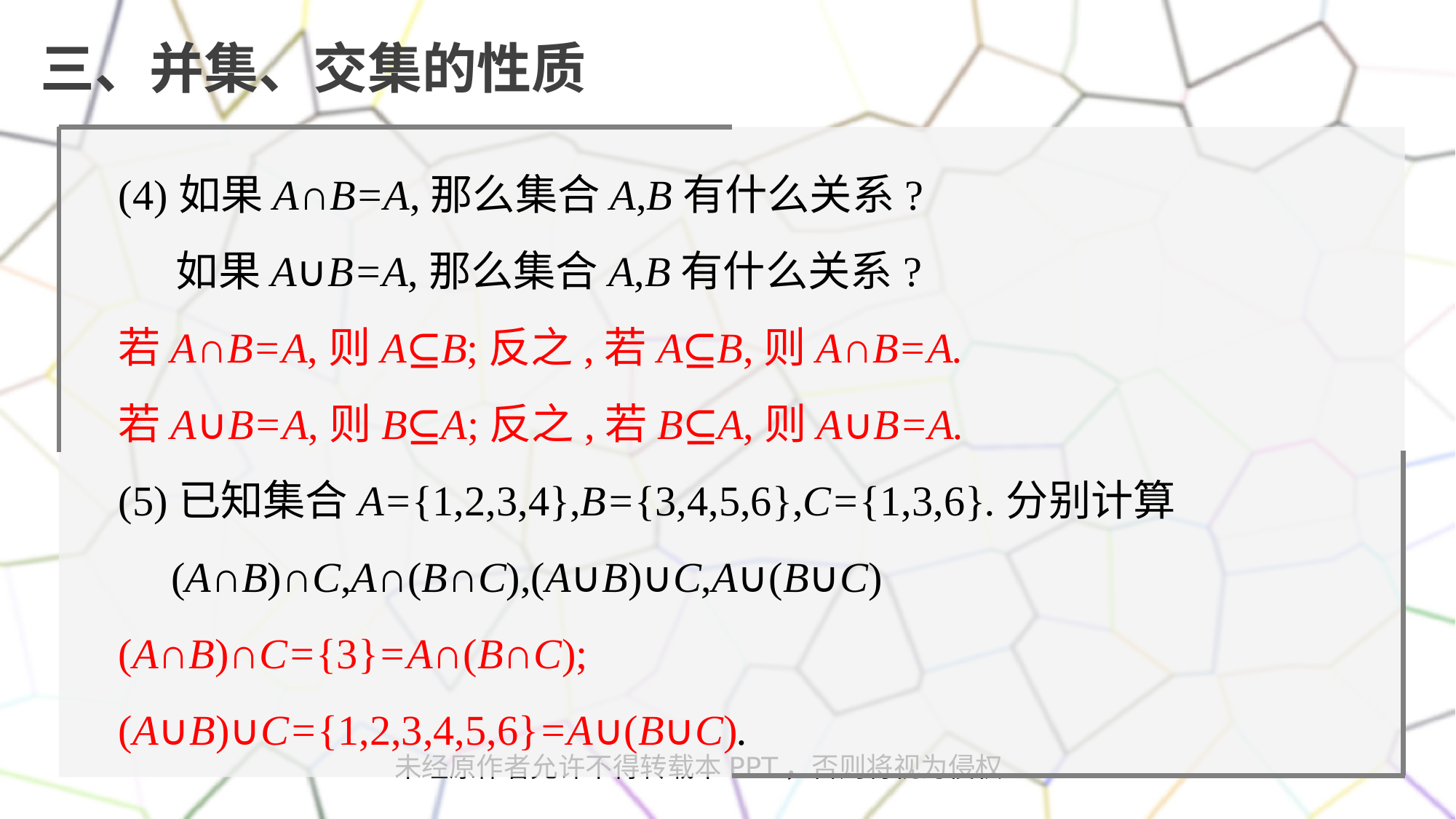

三、并集、交集的性质

(4)如果A∩B=A,那么集合A,B有什么关系?
     如果A∪B=A,那么集合A,B有什么关系?
若A∩B=A,则A⊆B;反之,若A⊆B,则A∩B=A.
若A∪B=A,则B⊆A;反之,若B⊆A,则A∪B=A.
(5)已知集合A={1,2,3,4},B={3,4,5,6},C={1,3,6}.分别计算
     (A∩B)∩C,A∩(B∩C),(A∪B)∪C,A∪(B∪C)
(A∩B)∩C={3}=A∩(B∩C);
(A∪B)∪C={1,2,3,4,5,6}=A∪(B∪C).